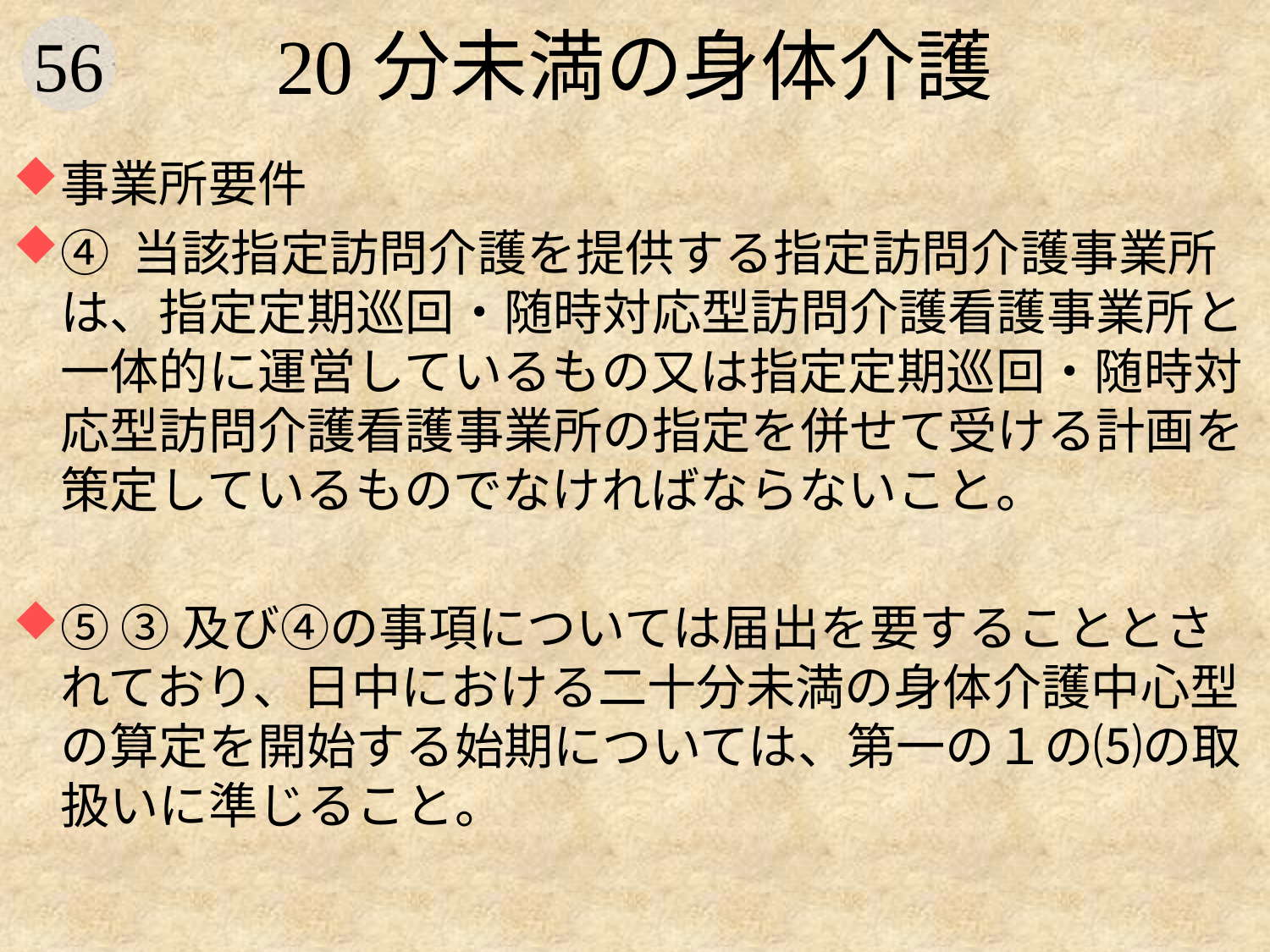

# 20分未満の身体介護
事業所要件
④ 当該指定訪問介護を提供する指定訪問介護事業所は、指定定期巡回・随時対応型訪問介護看護事業所と一体的に運営しているもの又は指定定期巡回・随時対応型訪問介護看護事業所の指定を併せて受ける計画を策定しているものでなければならないこと。

⑤ ③及び④の事項については届出を要することとされており、日中における二十分未満の身体介護中心型の算定を開始する始期については、第一の１の⑸の取扱いに準じること。